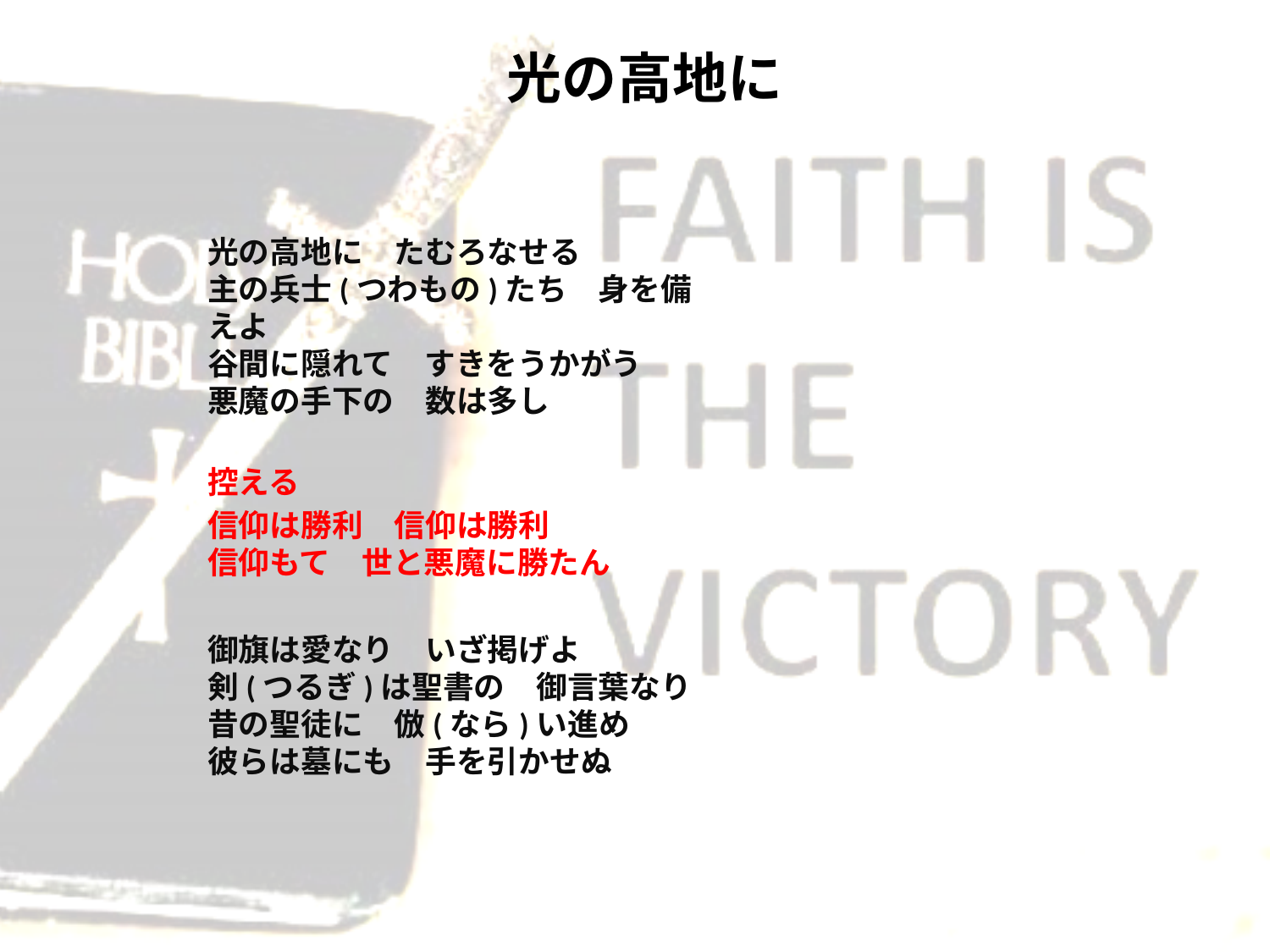

# 光の高地に
光の高地に　たむろなせる
主の兵士(つわもの)たち　身を備えよ
谷間に隠れて　すきをうかがう
悪魔の手下の　数は多し
控える
信仰は勝利　信仰は勝利
信仰もて　世と悪魔に勝たん

御旗は愛なり　いざ掲げよ
剣(つるぎ)は聖書の　御言葉なり
昔の聖徒に　倣(なら)い進め
彼らは墓にも　手を引かせぬ